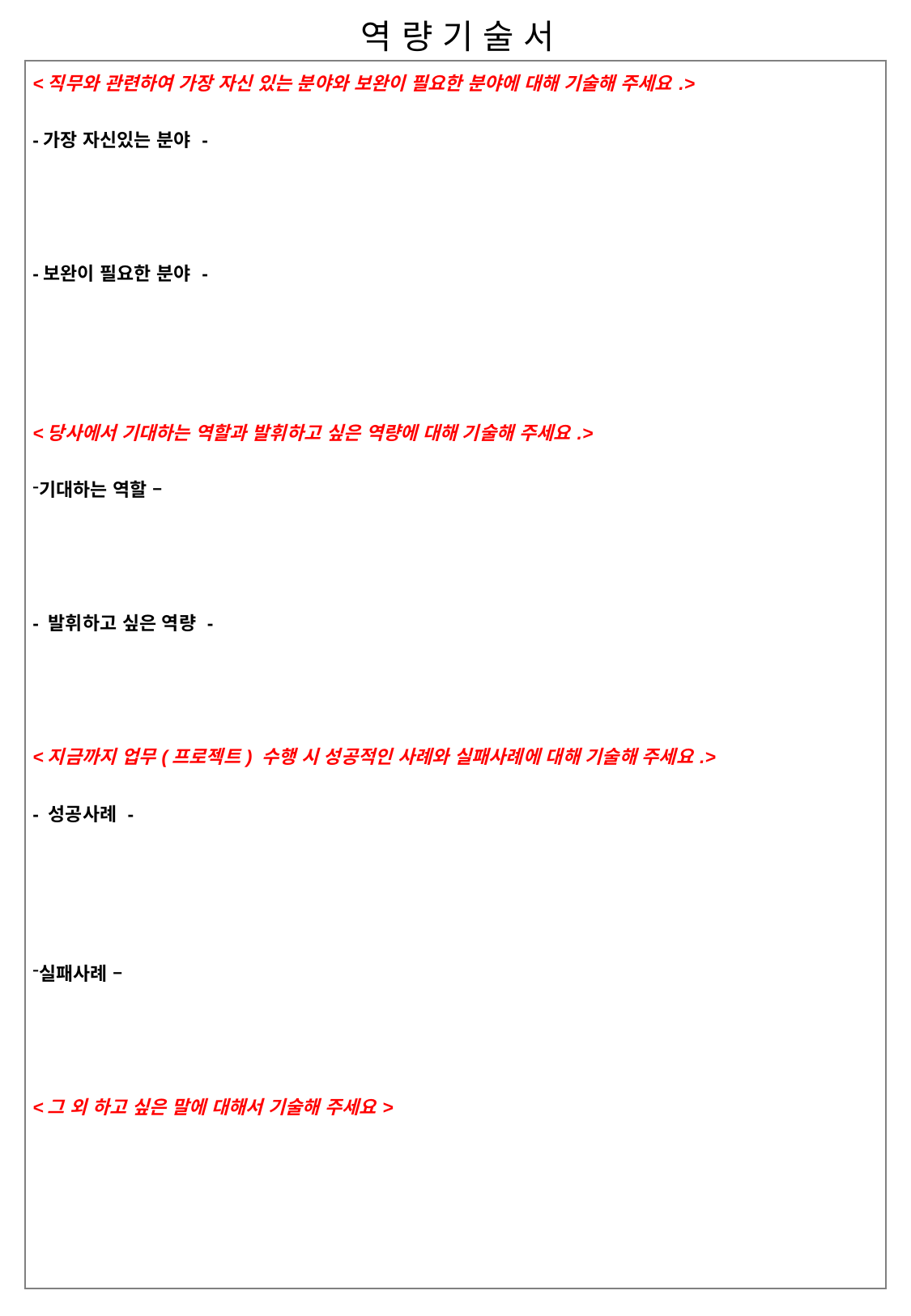

역 량 기 술 서
| <직무와 관련하여 가장 자신 있는 분야와 보완이 필요한 분야에 대해 기술해 주세요.> -가장 자신있는 분야 - -보완이 필요한 분야 -   <당사에서 기대하는 역할과 발휘하고 싶은 역량에 대해 기술해 주세요.> 기대하는 역할 – - 발휘하고 싶은 역량 -   <지금까지 업무(프로젝트) 수행 시 성공적인 사례와 실패사례에 대해 기술해 주세요.> - 성공사례 - 실패사례 –   <그 외 하고 싶은 말에 대해서 기술해 주세요> |
| --- |